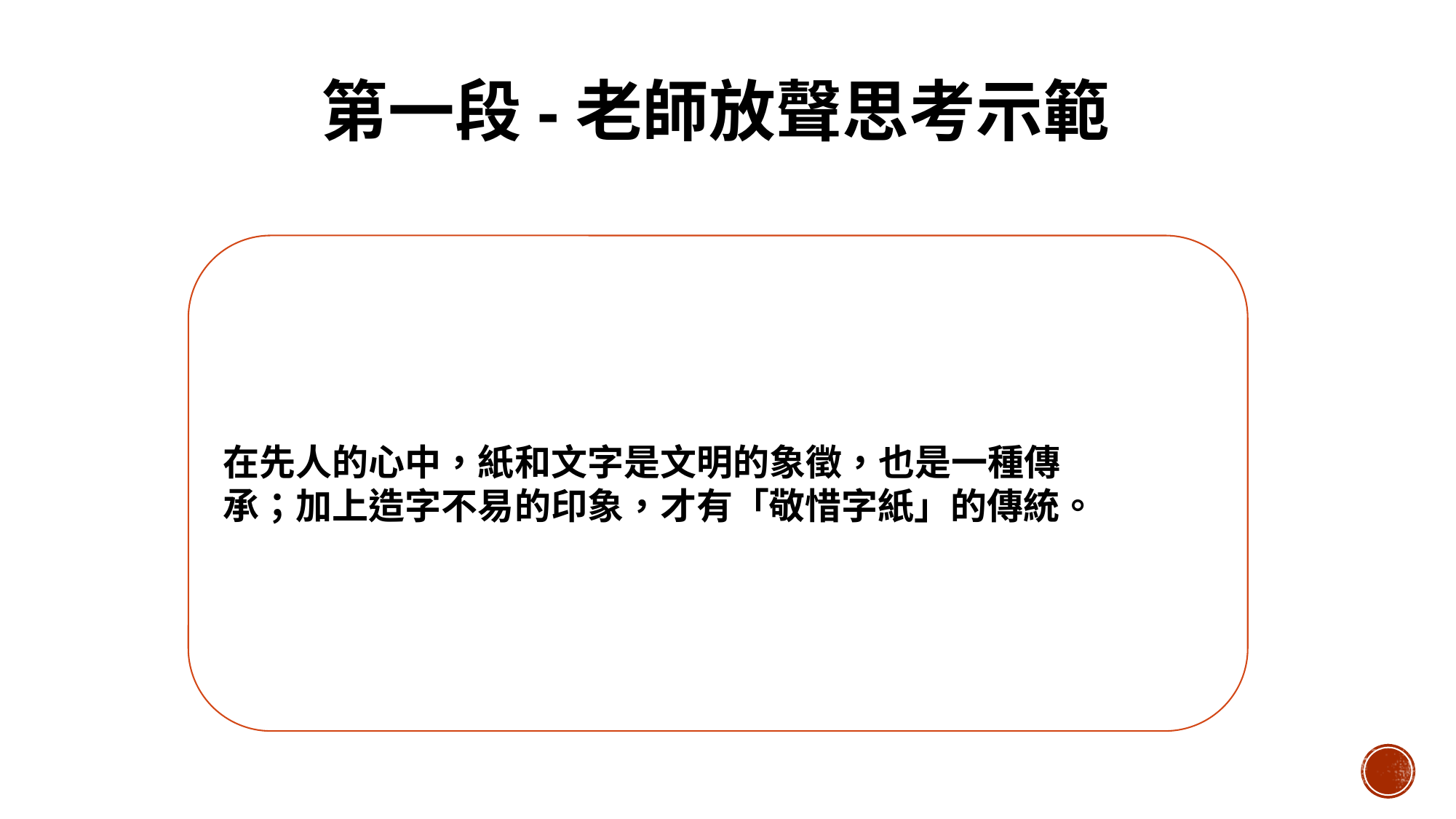

第一段-老師放聲思考示範
在先人的心中，紙和文字是文明的象徵，也是一種傳
承；加上造字不易的印象，才有「敬惜字紙」的傳統。